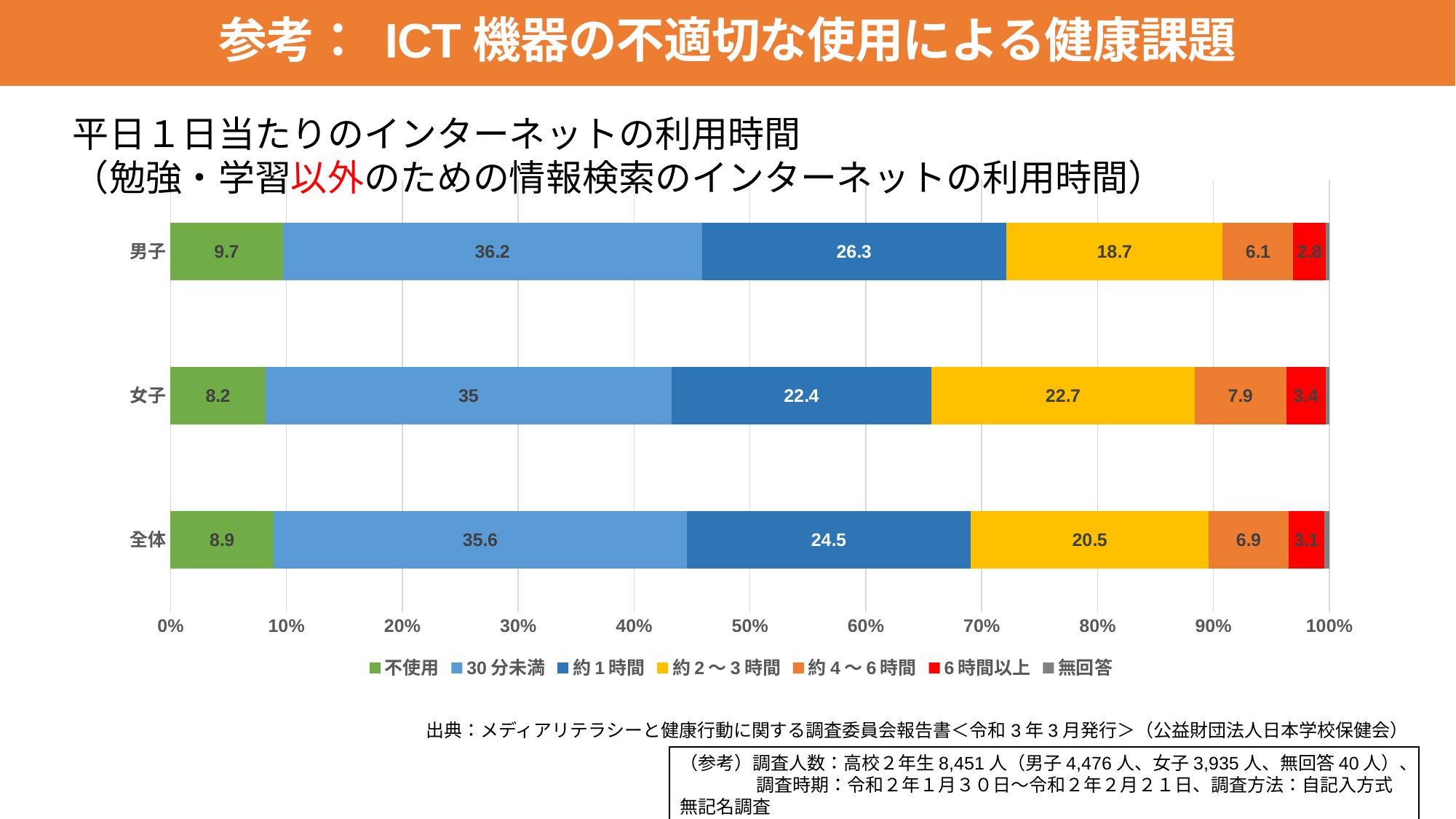

参考： ICT機器の不適切な使用による健康課題
平日１日当たりのインターネットの利用時間
（勉強・学習以外のための情報検索のインターネットの利用時間）

### Chart

| Category | 不使用 | 30分未満 | 約1時間 | 約2～3時間 | 約4～6時間 | 6時間以上 | 無回答 |
|---|---|---|---|---|---|---|---|
| 全体 | 8.9 | 35.6 | 24.5 | 20.5 | 6.9 | 3.1 | 0.4 |
| 女子 | 8.2 | 35.0 | 22.4 | 22.7 | 7.9 | 3.4 | 0.3 |
| 男子 | 9.7 | 36.2 | 26.3 | 18.7 | 6.1 | 2.8 | 0.3 |
出典：メディアリテラシーと健康行動に関する調査委員会報告書＜令和3年3月発行＞（公益財団法人日本学校保健会）
（参考）調査人数：高校２年生8,451人（男子4,476人、女子3,935人、無回答40人）、
　　　　 調査時期：令和２年１月３０日～令和２年２月２１日、調査方法：自記入方式無記名調査